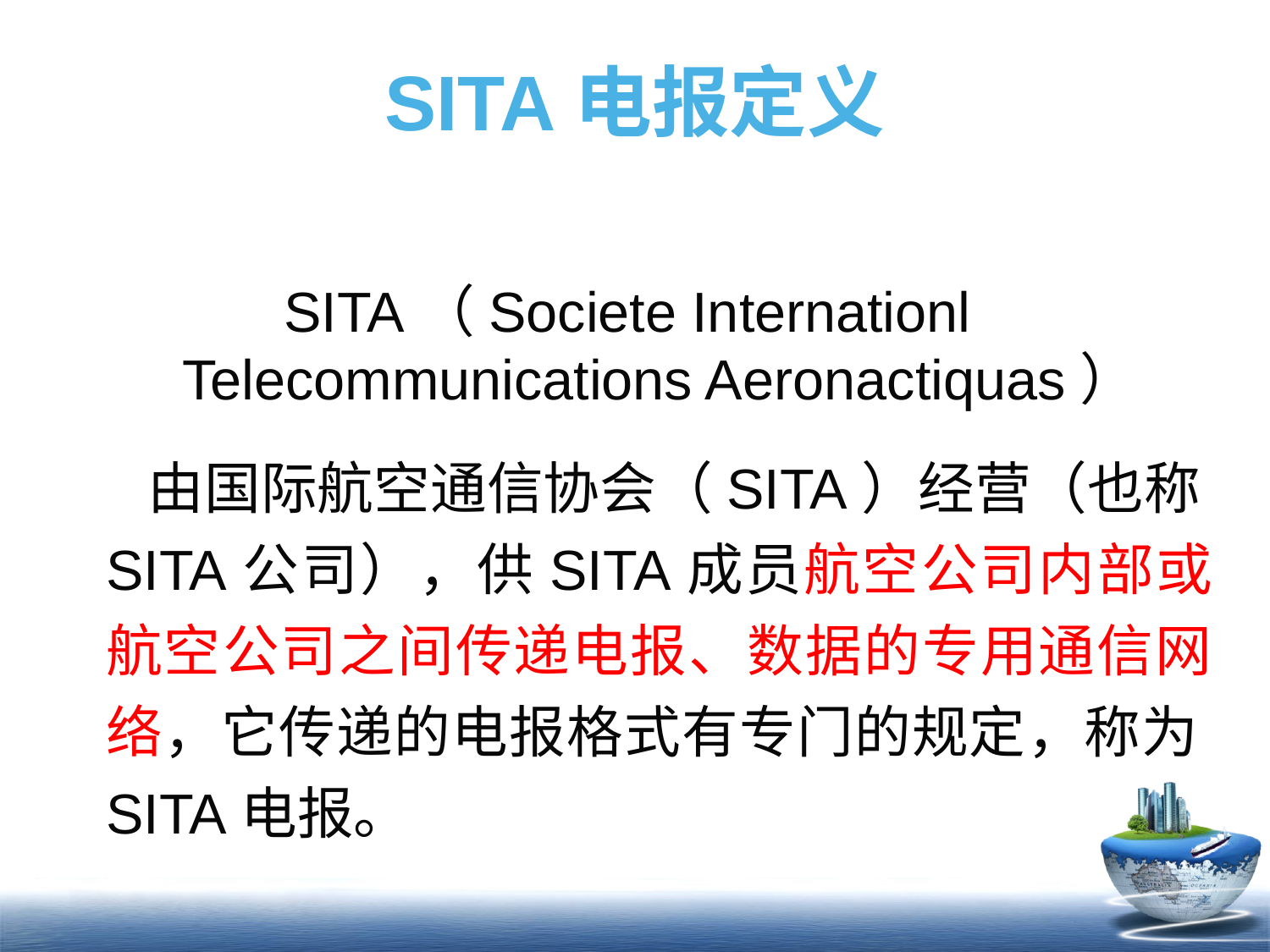

# SITA电报定义
SITA（Societe Internationl  Telecommunications Aeronactiquas）
      由国际航空通信协会（SITA）经营（也称SITA公司），供SITA成员航空公司内部或航空公司之间传递电报、数据的专用通信网络，它传递的电报格式有专门的规定，称为SITA电报。